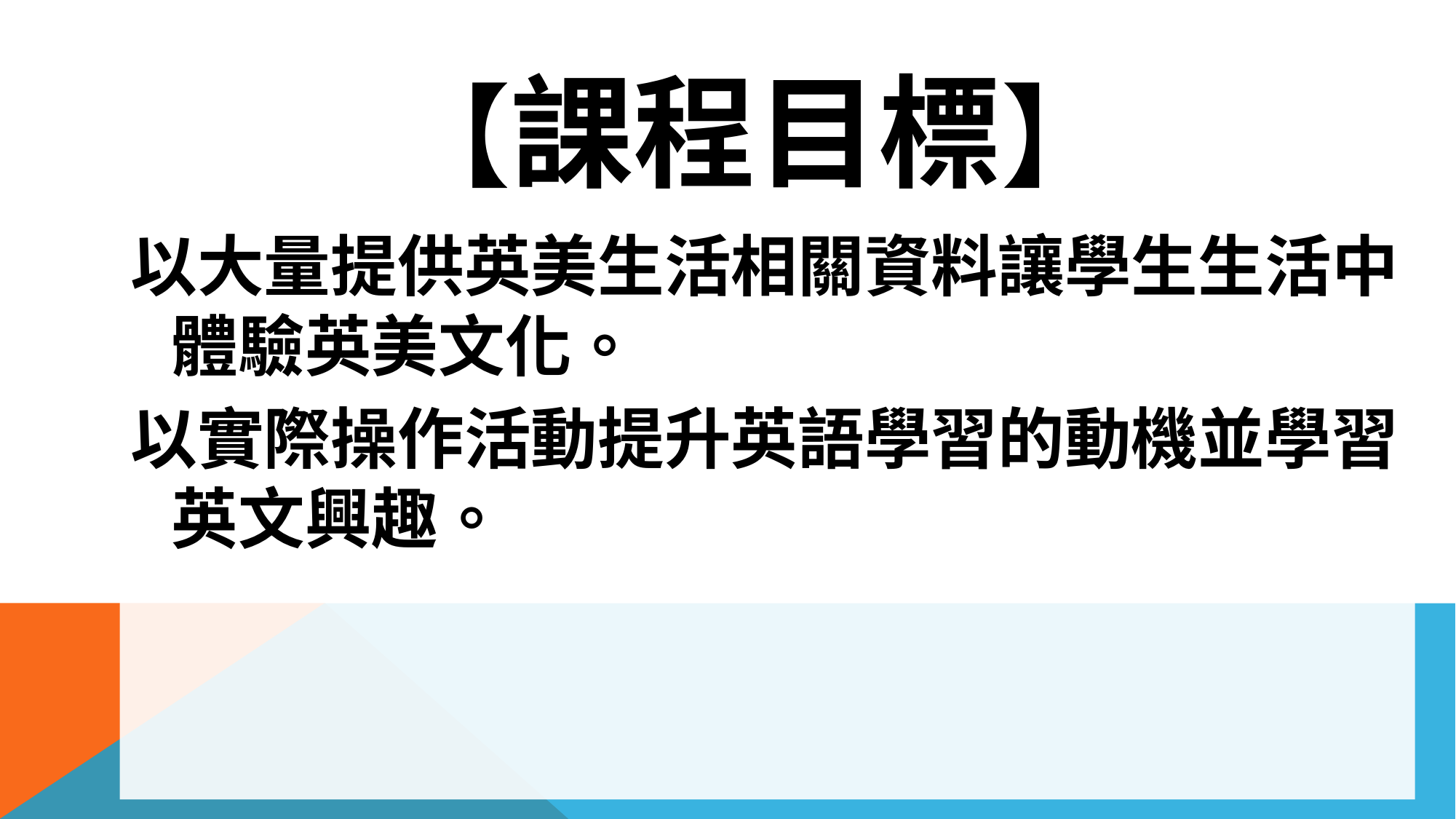

# 【課程目標】
以大量提供英美生活相關資料讓學生生活中體驗英美文化。
以實際操作活動提升英語學習的動機並學習英文興趣。